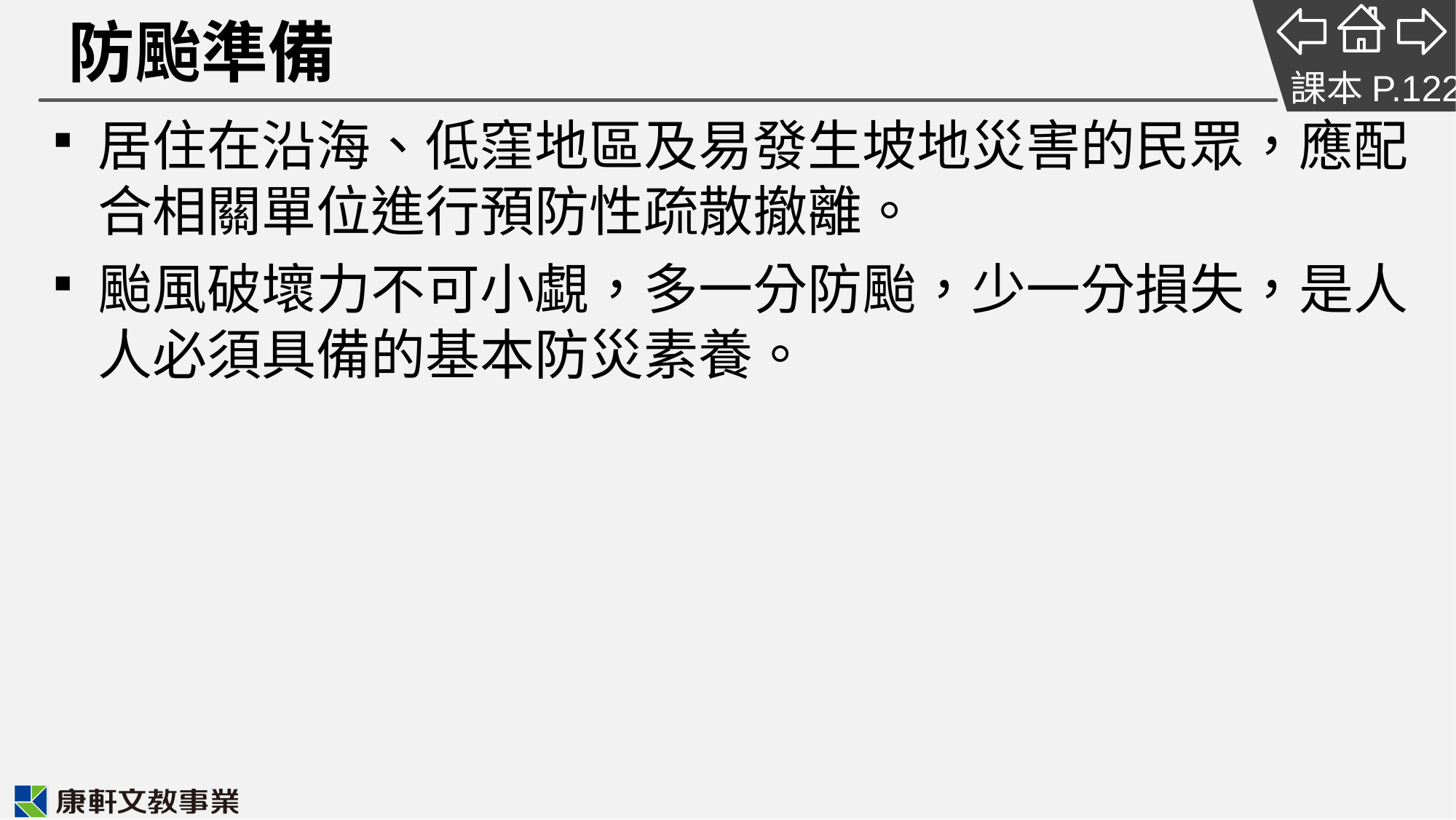

# 防颱準備
課本P.122
居住在沿海、低窪地區及易發生坡地災害的民眾，應配合相關單位進行預防性疏散撤離。
颱風破壞力不可小覷，多一分防颱，少一分損失，是人人必須具備的基本防災素養。